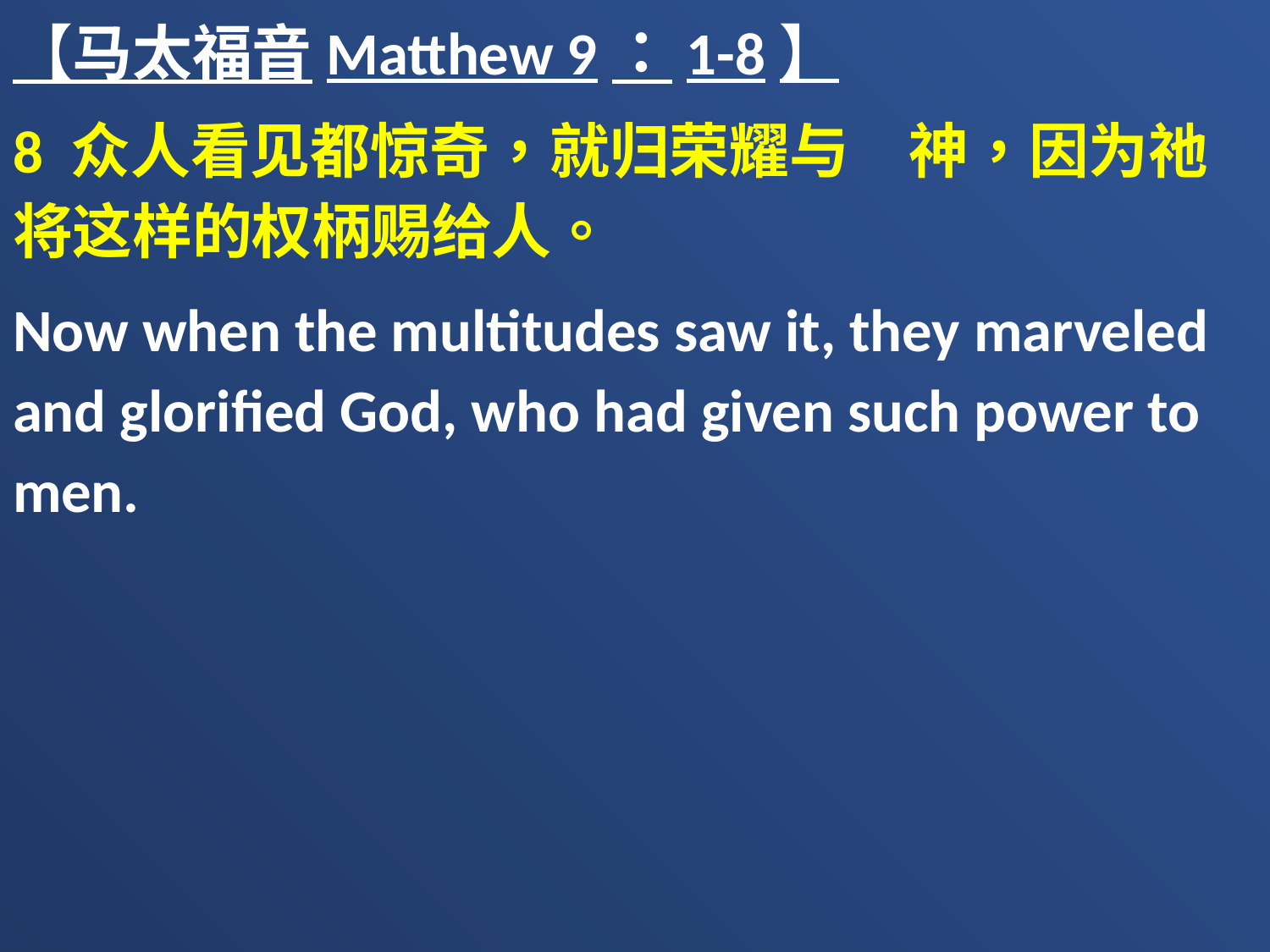

【马太福音Matthew 9：1-8】
8 众人看见都惊奇，就归荣耀与　神，因为祂将这样的权柄赐给人。
Now when the multitudes saw it, they marveled and glorified God, who had given such power to men.